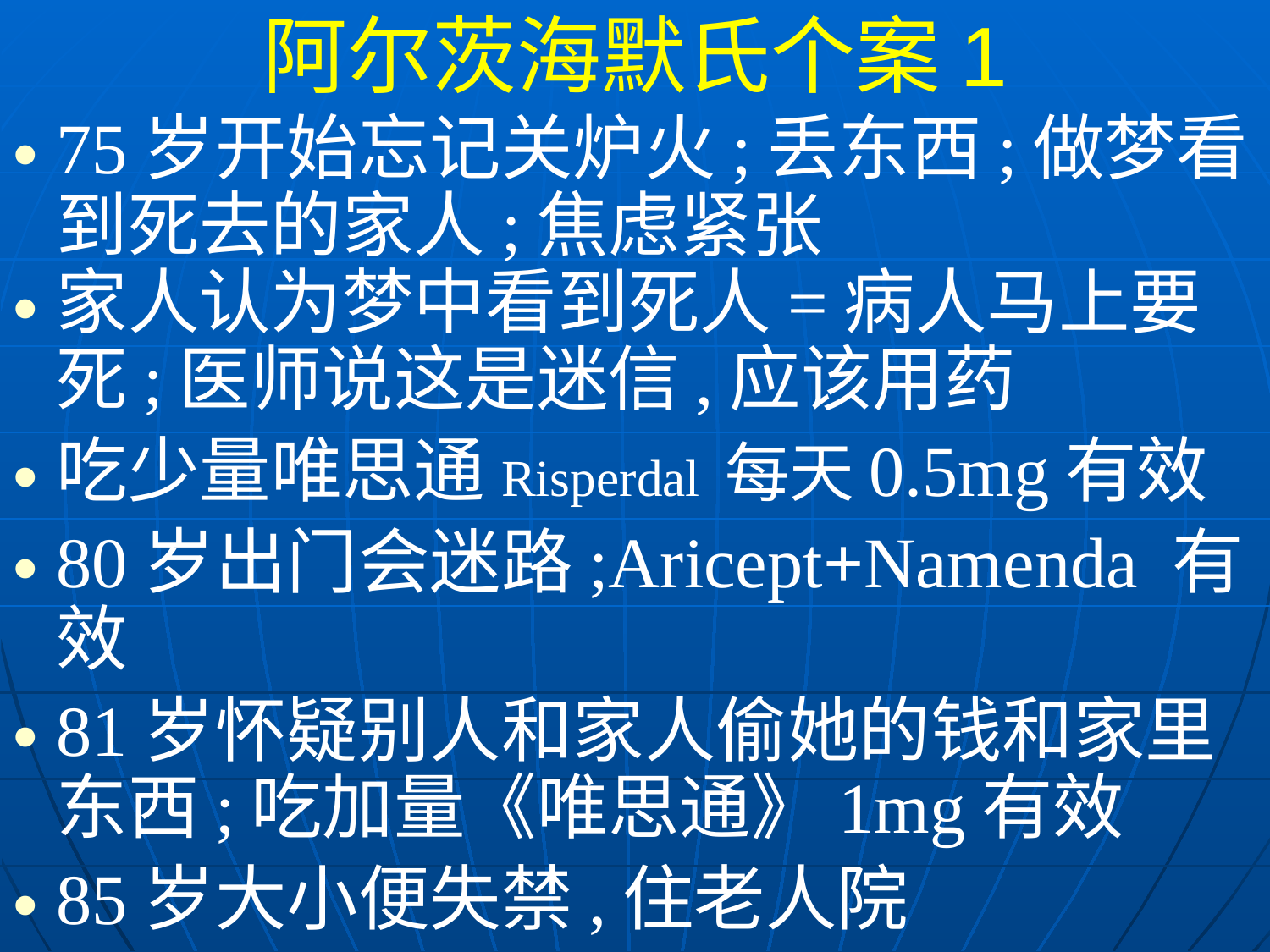

阿尔茨海默氏个案1
75岁开始忘记关炉火;丢东西;做梦看到死去的家人;焦虑紧张
家人认为梦中看到死人=病人马上要死;医师说这是迷信,应该用药
吃少量唯思通Risperdal 每天0.5mg有效
80岁出门会迷路;Aricept+Namenda 有效
81岁怀疑别人和家人偷她的钱和家里东西;吃加量《唯思通》1mg有效
85岁大小便失禁,住老人院